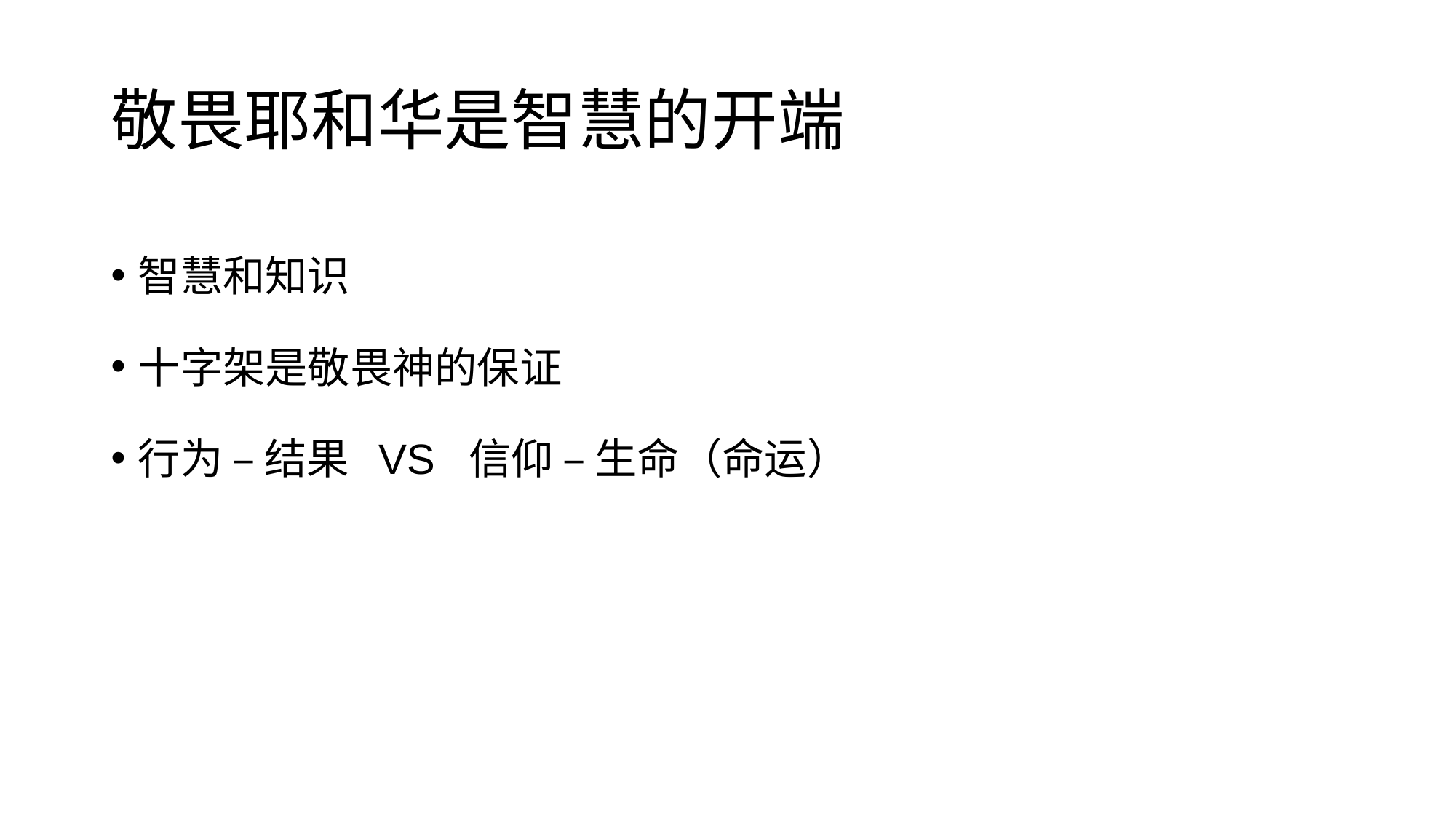

# 敬畏耶和华是智慧的开端
智慧和知识
十字架是敬畏神的保证
行为 – 结果  VS  信仰 – 生命（命运）